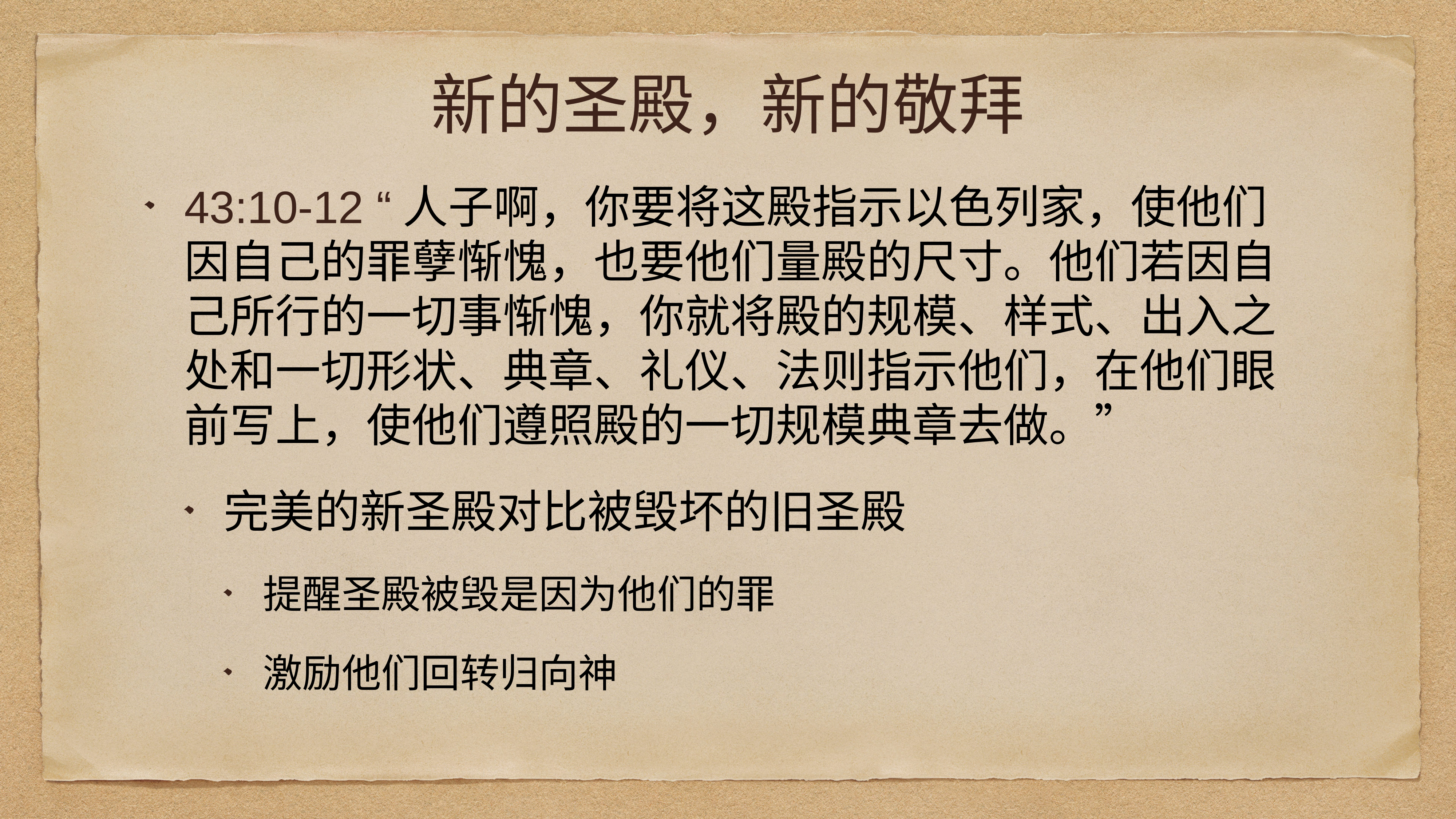

# 新的圣殿，新的敬拜
43:10-12 “人子啊，你要将这殿指示以色列家，使他们因自己的罪孽惭愧，也要他们量殿的尺寸。他们若因自己所行的一切事惭愧，你就将殿的规模、样式、出入之处和一切形状、典章、礼仪、法则指示他们，在他们眼前写上，使他们遵照殿的一切规模典章去做。”
完美的新圣殿对比被毁坏的旧圣殿
提醒圣殿被毁是因为他们的罪
激励他们回转归向神